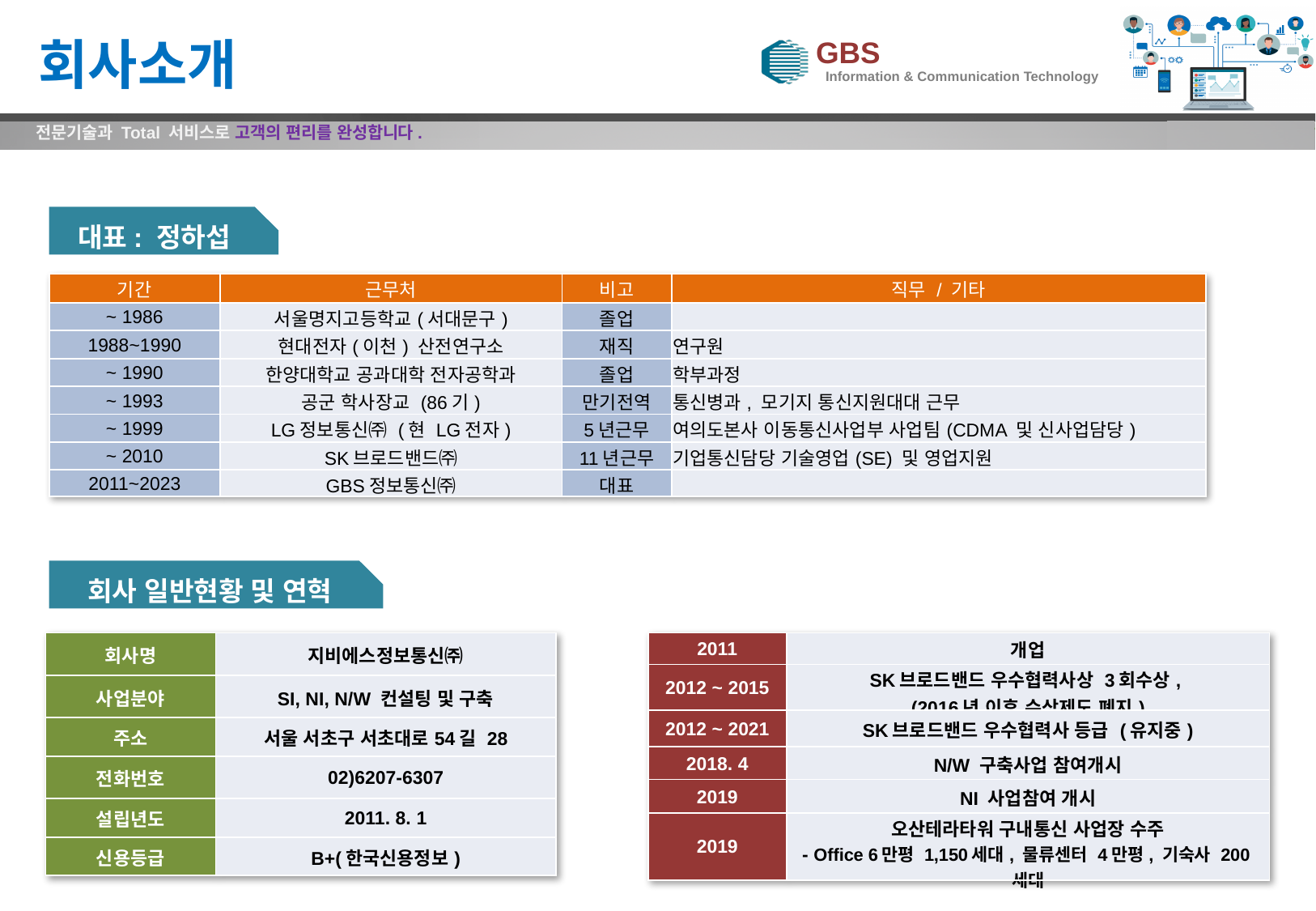

회사소개
대표: 정하섭
| 기간 | 근무처 | 비고 | 직무 / 기타 |
| --- | --- | --- | --- |
| ~ 1986 | 서울명지고등학교(서대문구) | 졸업 |  |
| 1988~1990 | 현대전자(이천) 산전연구소 | 재직 | 연구원 |
| ~ 1990 | 한양대학교 공과대학 전자공학과 | 졸업 | 학부과정 |
| ~ 1993 | 공군 학사장교 (86기) | 만기전역 | 통신병과, 모기지 통신지원대대 근무 |
| ~ 1999 | LG정보통신㈜ (현 LG전자) | 5년근무 | 여의도본사 이동통신사업부 사업팀(CDMA 및 신사업담당) |
| ~ 2010 | SK브로드밴드㈜ | 11년근무 | 기업통신담당 기술영업(SE) 및 영업지원 |
| 2011~2023 | GBS정보통신㈜ | 대표 |  |
회사 일반현황 및 연혁
| 회사명 | 지비에스정보통신㈜ |
| --- | --- |
| 사업분야 | SI, NI, N/W 컨설팅 및 구축 |
| 주소 | 서울 서초구 서초대로54길 28 |
| 전화번호 | 02)6207-6307 |
| 설립년도 | 2011. 8. 1 |
| 신용등급 | B+(한국신용정보) |
| 2011 | 개업 |
| --- | --- |
| 2012 ~ 2015 | SK브로드밴드 우수협력사상 3회수상, (2016년 이후 수상제도 폐지) |
| 2012 ~ 2021 | SK브로드밴드 우수협력사 등급 (유지중) |
| 2018. 4 | N/W 구축사업 참여개시 |
| 2019 | NI 사업참여 개시 |
| 2019 | 오산테라타워 구내통신 사업장 수주 - Office 6만평 1,150세대, 물류센터 4만평, 기숙사 200세대 |